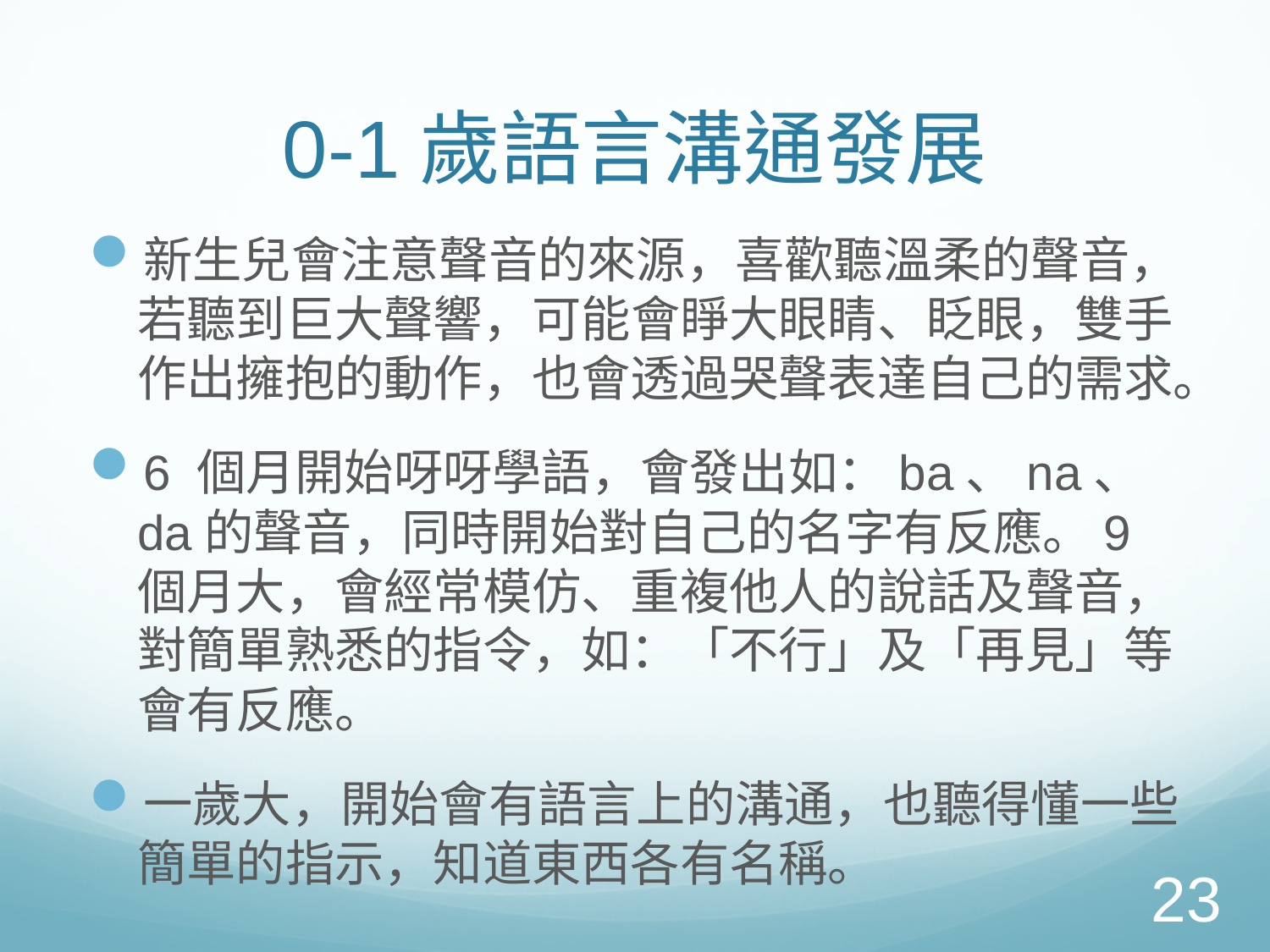

# 0-1歲語言溝通發展
新生兒會注意聲音的來源，喜歡聽溫柔的聲音，若聽到巨大聲響，可能會睜大眼睛、眨眼，雙手作出擁抱的動作，也會透過哭聲表達自己的需求。
6 個月開始呀呀學語，會發出如：ba、na、da的聲音，同時開始對自己的名字有反應。9 個月大，會經常模仿、重複他人的說話及聲音，對簡單熟悉的指令，如：「不行」及「再見」等會有反應。
一歲大，開始會有語言上的溝通，也聽得懂一些簡單的指示，知道東西各有名稱。
23